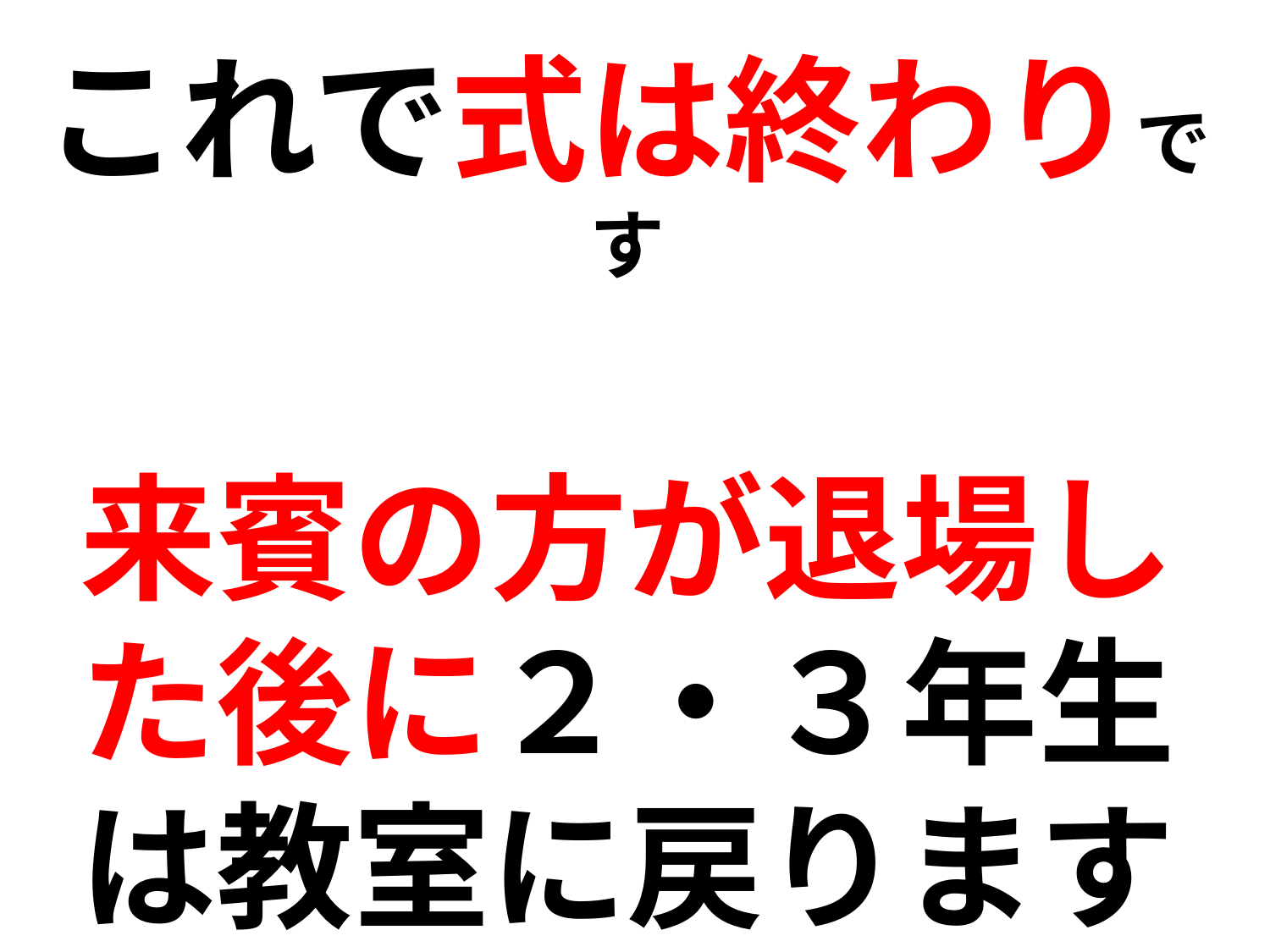

# これで式は終わりです 来賓の方が退場した後に２・３年生は教室に戻ります